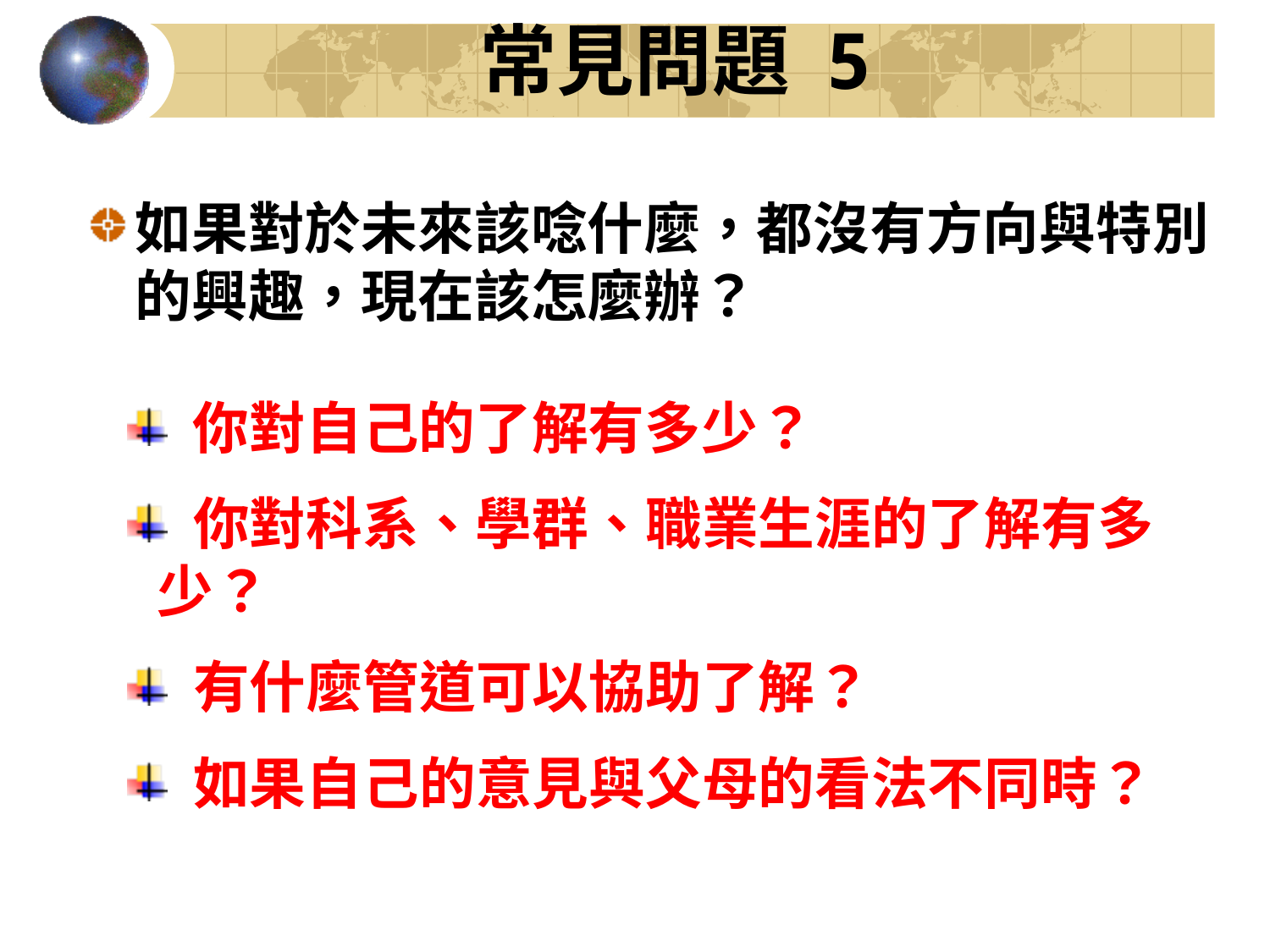

# 常見問題 5
如果對於未來該唸什麼，都沒有方向與特別的興趣，現在該怎麼辦？
 你對自己的了解有多少？
 你對科系、學群、職業生涯的了解有多少？
 有什麼管道可以協助了解？
 如果自己的意見與父母的看法不同時？